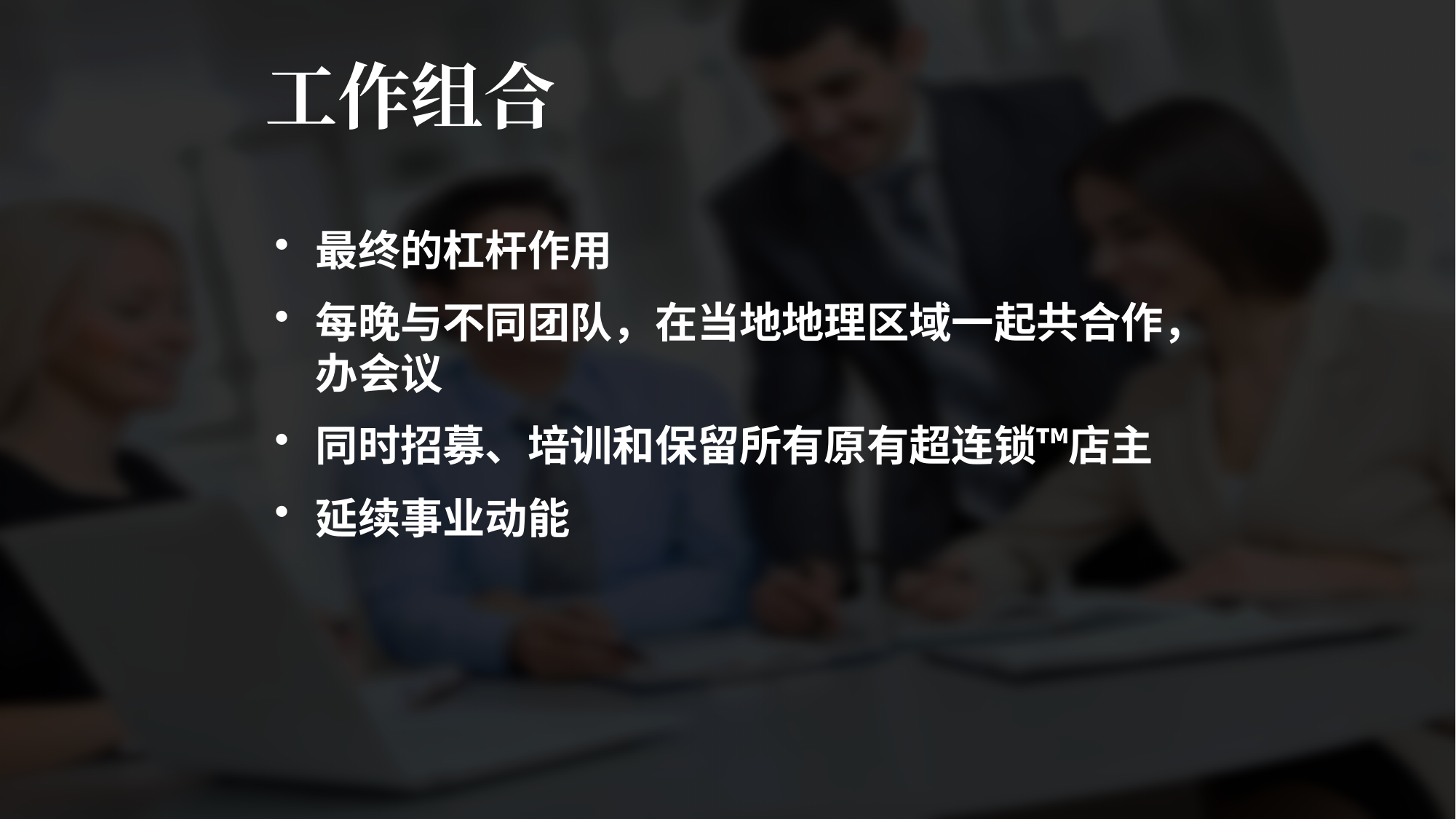

工作组合

最终的杠杆作用
每晚与不同团队，在当地地理区域一起共合作，办会议
同时招募、培训和保留所有原有超连锁™店主
延续事业动能